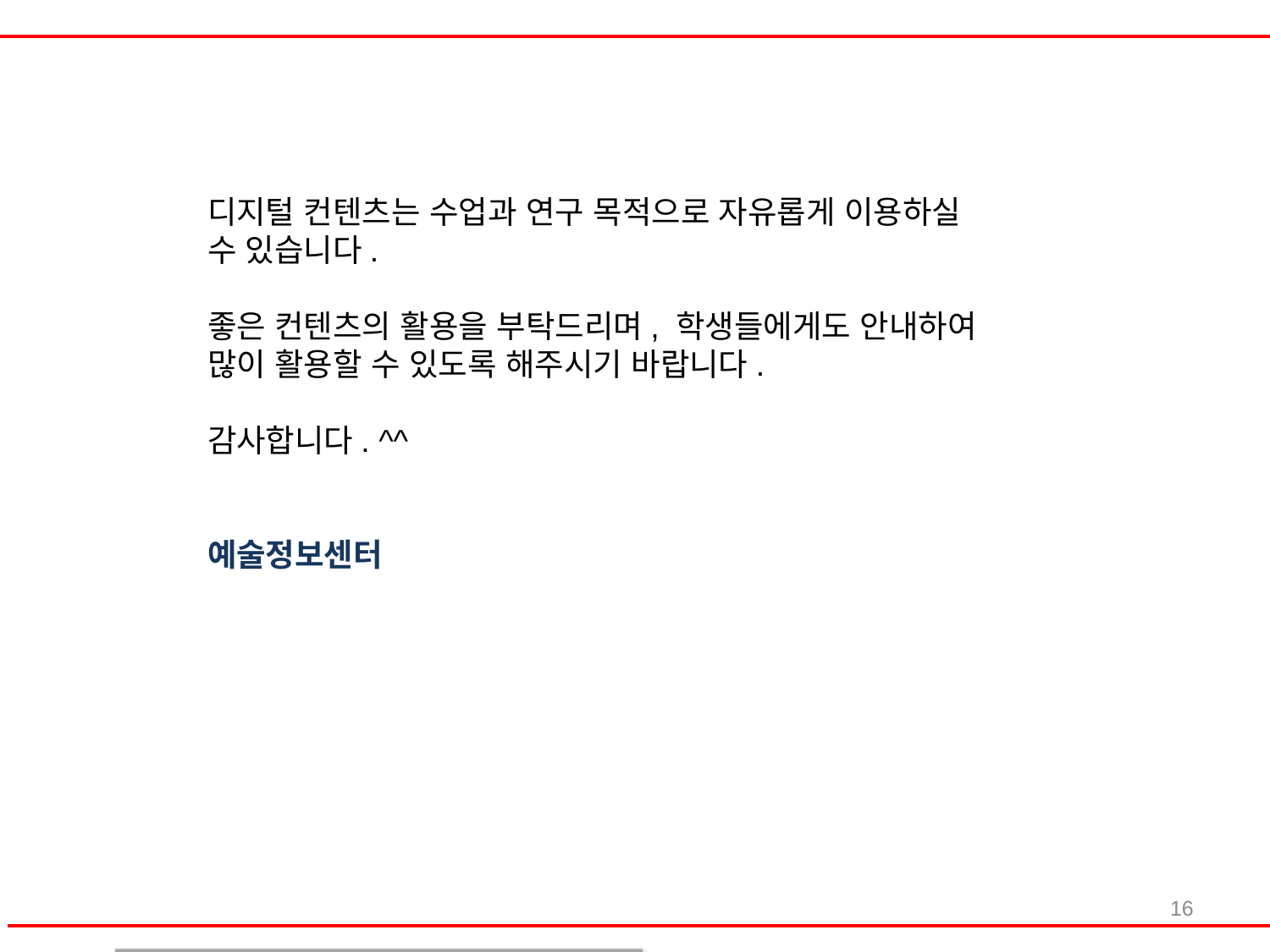

디지털 컨텐츠는 수업과 연구 목적으로 자유롭게 이용하실 수 있습니다.

좋은 컨텐츠의 활용을 부탁드리며, 학생들에게도 안내하여 많이 활용할 수 있도록 해주시기 바랍니다.

감사합니다. ^^

예술정보센터

심보선, 민음사, 2013
16